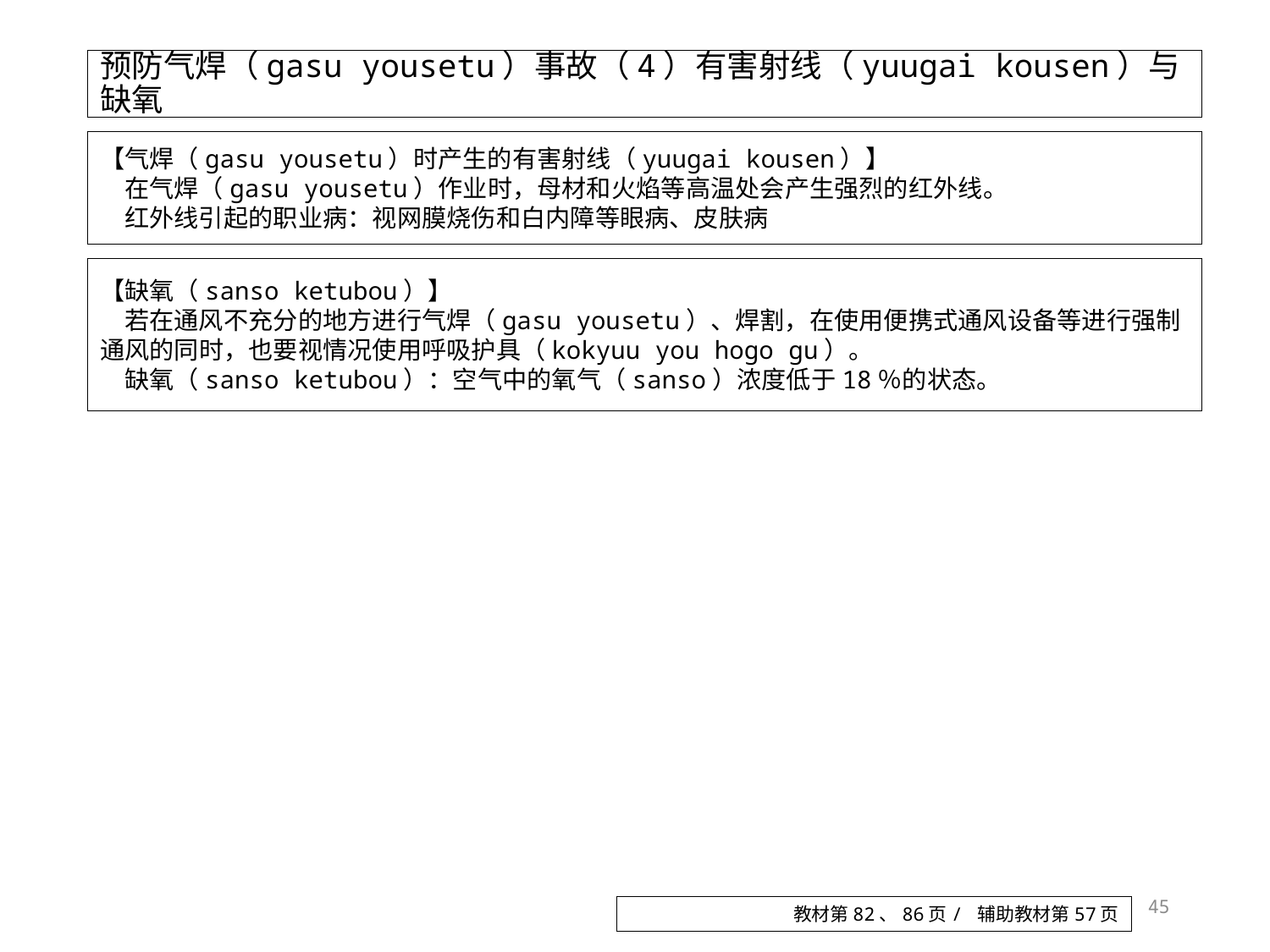

# 预防气焊（gasu yousetu）事故（4）有害射线（yuugai kousen）与缺氧
【气焊（gasu yousetu）时产生的有害射线（yuugai kousen）】
　在气焊（gasu yousetu）作业时，母材和火焰等高温处会产生强烈的红外线。
　红外线引起的职业病：视网膜烧伤和白内障等眼病、皮肤病
【缺氧（sanso ketubou）】
　若在通风不充分的地方进行气焊（gasu yousetu）、焊割，在使用便携式通风设备等进行强制通风的同时，也要视情况使用呼吸护具（kokyuu you hogo gu）。
　缺氧（sanso ketubou）：空气中的氧气（sanso）浓度低于18％的状态。
45
教材第82、86页/ 辅助教材第57页